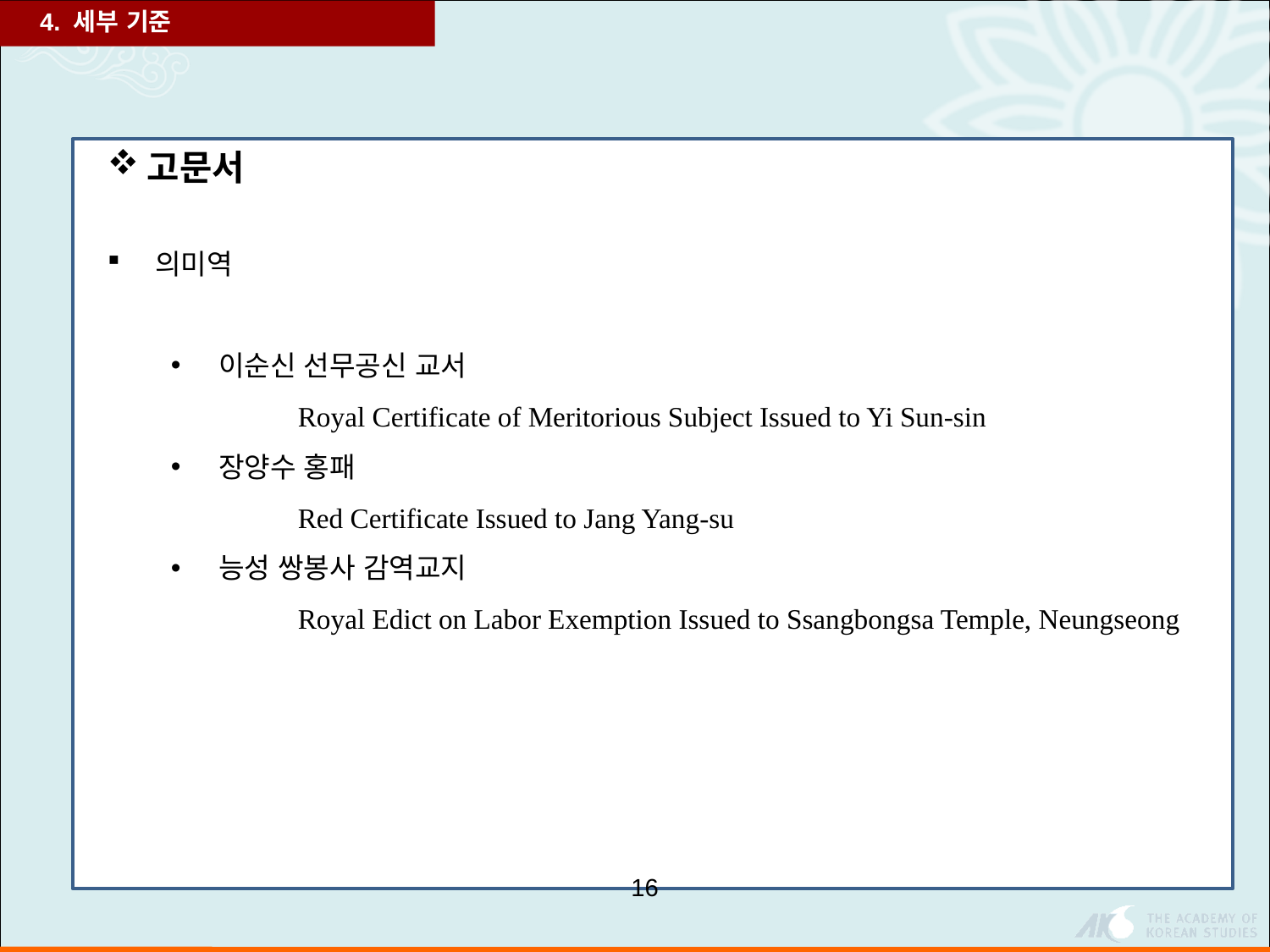

4. 세부 기준

고문서

의미역

이순신 선무공신 교서
	Royal Certificate of Meritorious Subject Issued to Yi Sun-sin
장양수 홍패
	Red Certificate Issued to Jang Yang-su
능성 쌍봉사 감역교지
	Royal Edict on Labor Exemption Issued to Ssangbongsa Temple, Neungseong

16